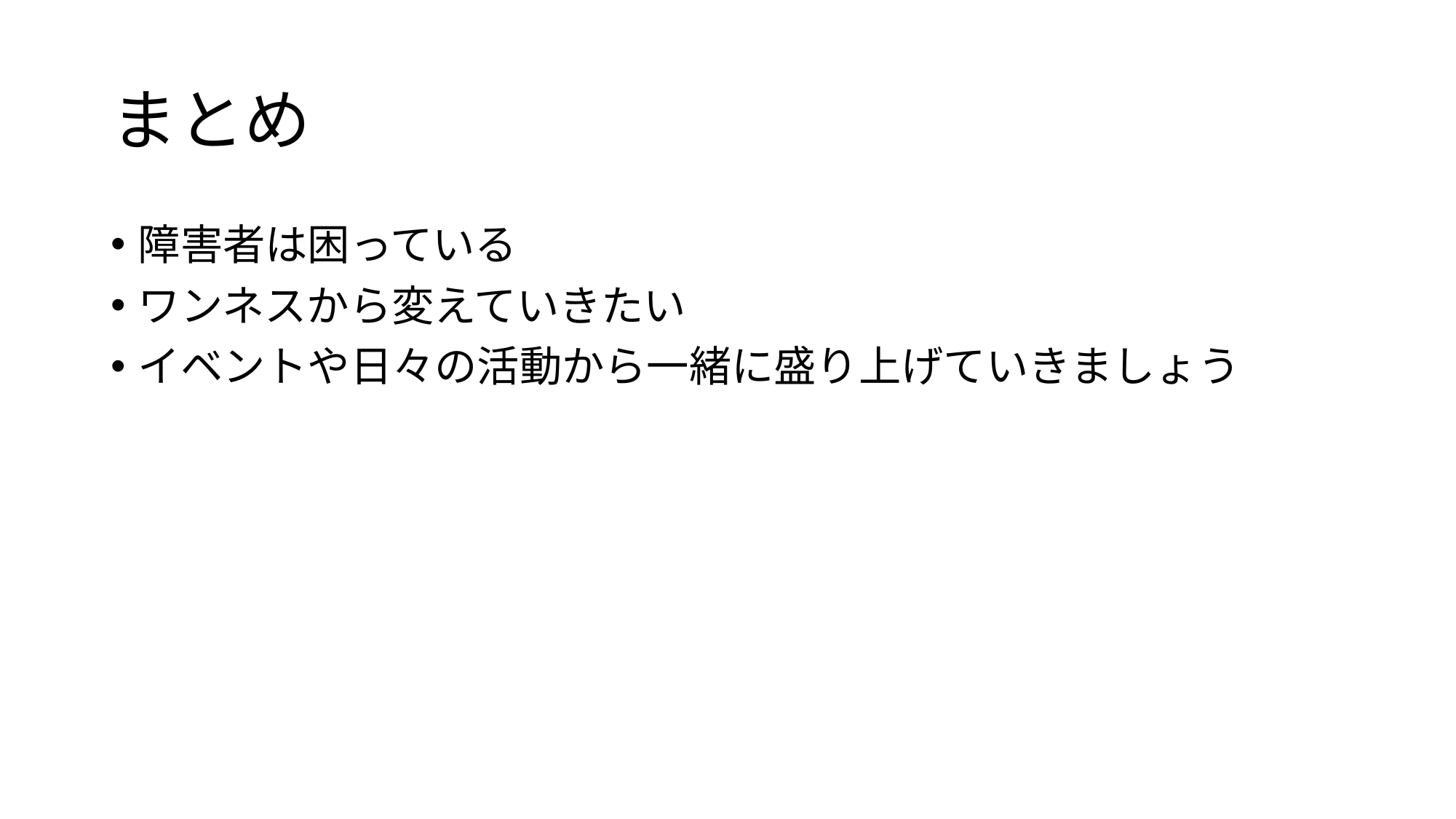

# まとめ
障害者は困っている
ワンネスから変えていきたい
イベントや日々の活動から一緒に盛り上げていきましょう